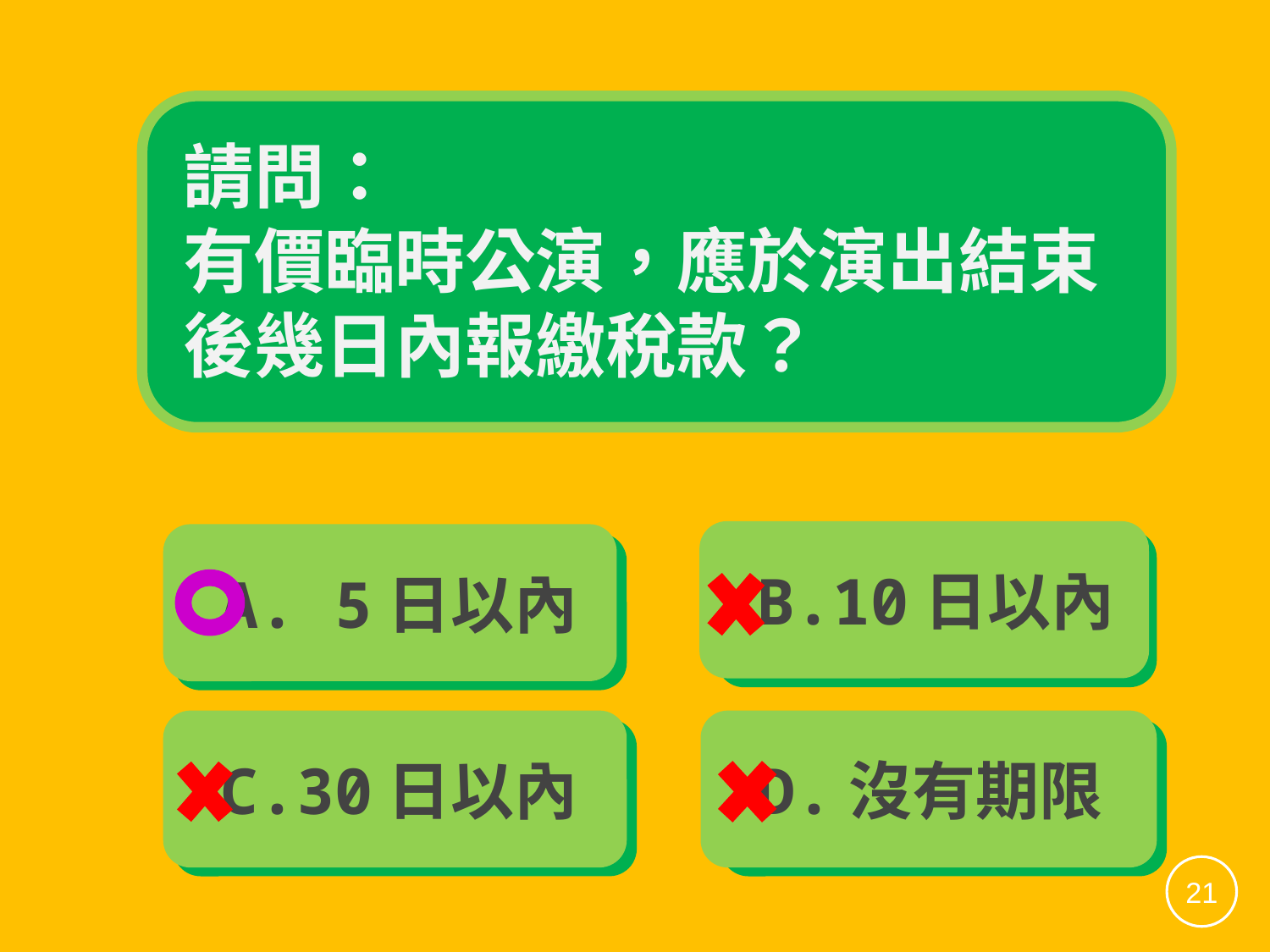

請問：
有價臨時公演，應於演出結束後幾日內報繳稅款？
  B.10日以內

  A. 5日以內

  C.30日以內

  D.沒有期限

21